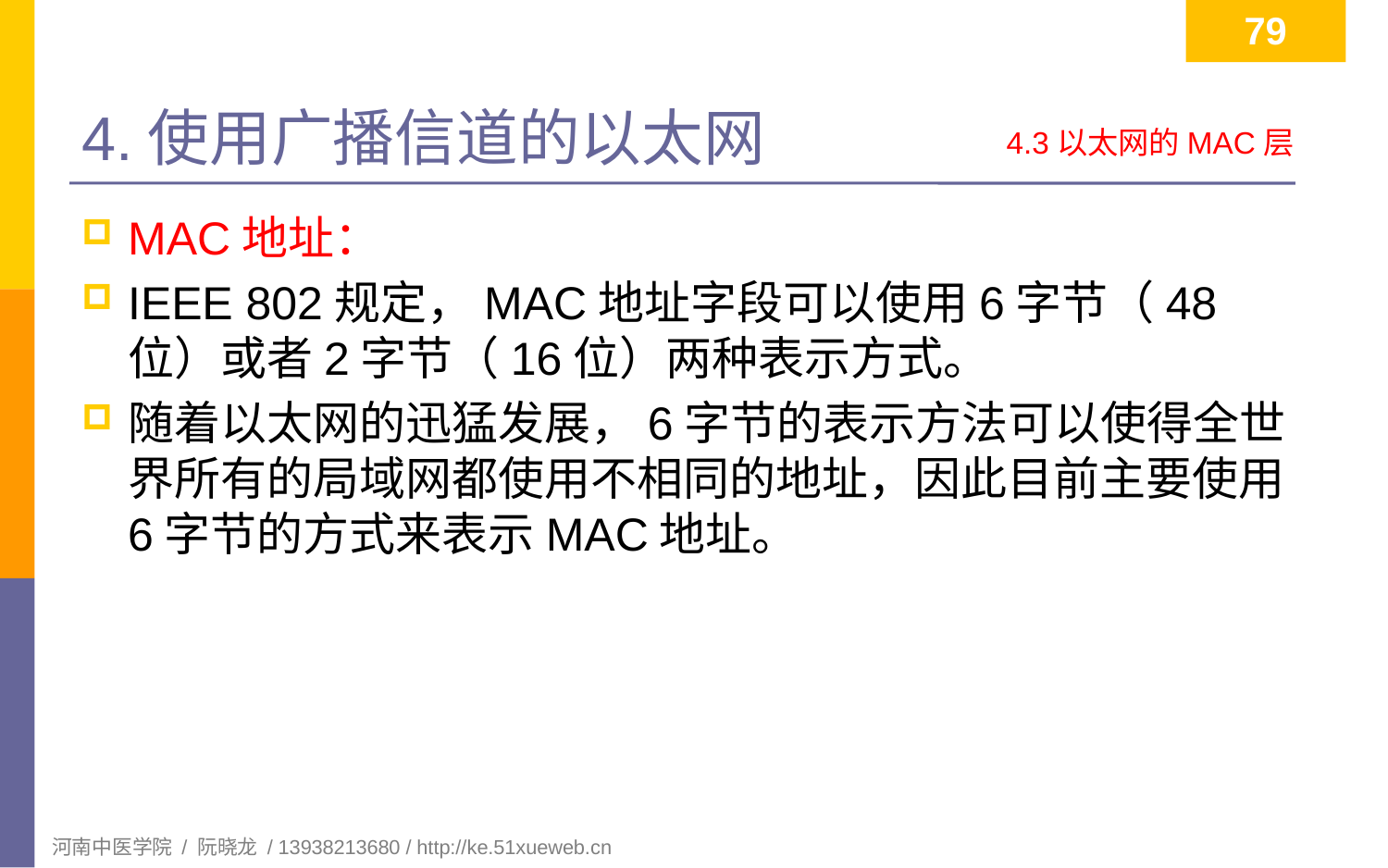

79
# 4.使用广播信道的以太网
4.3以太网的MAC层
MAC地址：
IEEE 802规定，MAC地址字段可以使用6字节（48位）或者2字节（16位）两种表示方式。
随着以太网的迅猛发展，6字节的表示方法可以使得全世界所有的局域网都使用不相同的地址，因此目前主要使用6字节的方式来表示MAC地址。